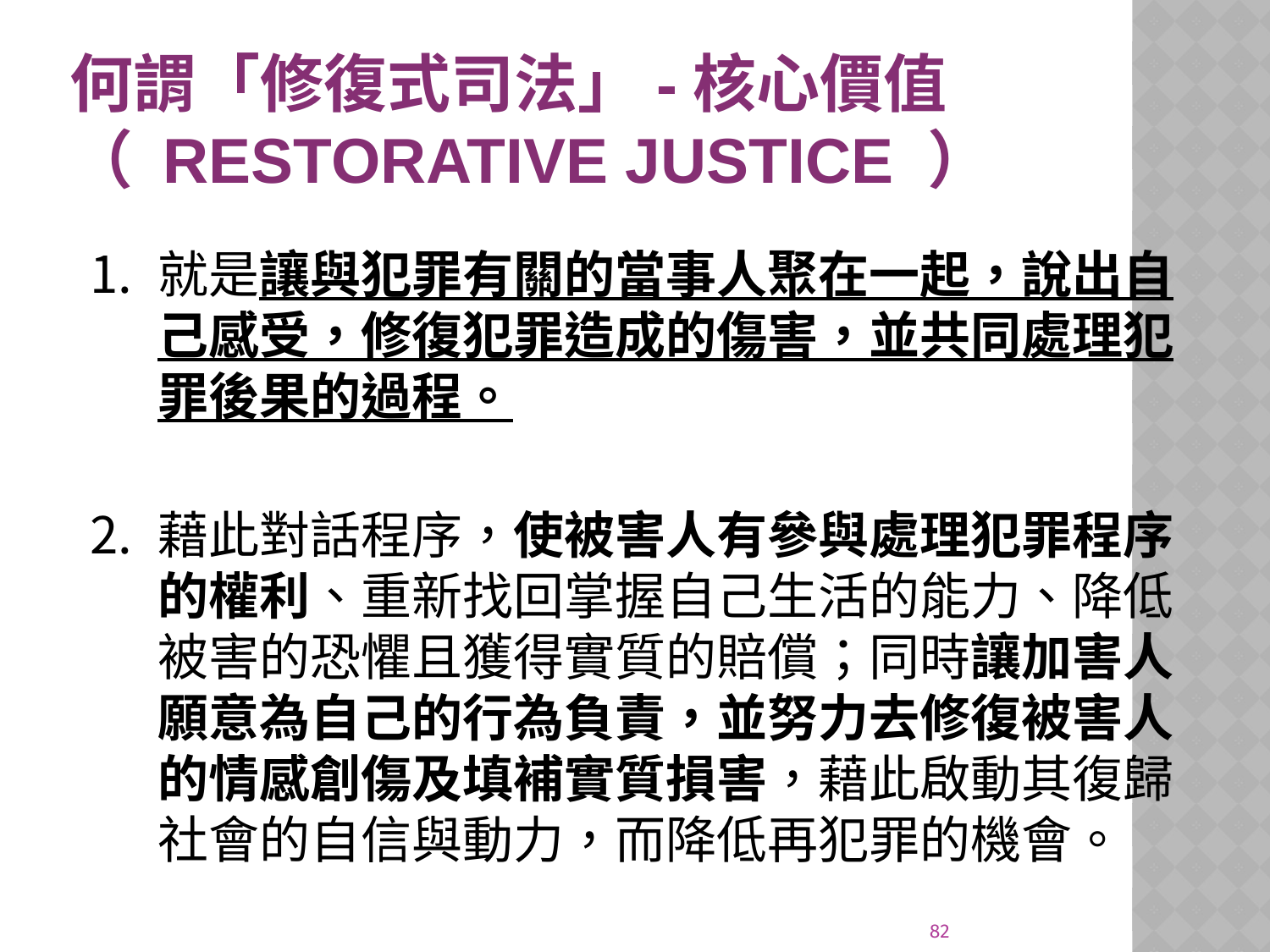

# 何謂「修復式司法」-核心價值 （ Restorative Justice ）
就是讓與犯罪有關的當事人聚在一起，說出自己感受，修復犯罪造成的傷害，並共同處理犯罪後果的過程。

藉此對話程序，使被害人有參與處理犯罪程序的權利、重新找回掌握自己生活的能力、降低被害的恐懼且獲得實質的賠償；同時讓加害人願意為自己的行為負責，並努力去修復被害人的情感創傷及填補實質損害，藉此啟動其復歸社會的自信與動力，而降低再犯罪的機會。

82